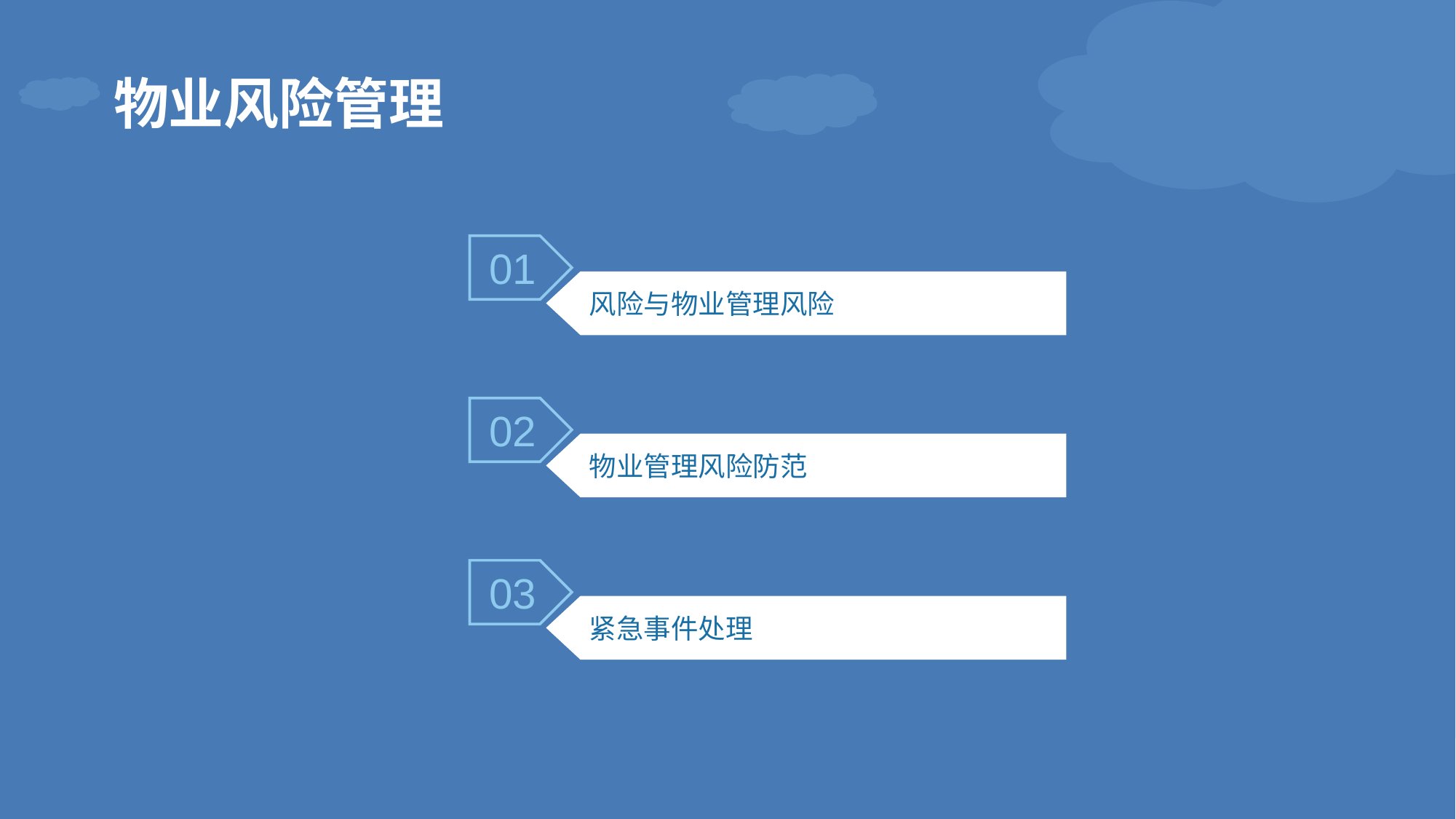

物业风险管理
01
风险与物业管理风险
02
物业管理风险防范
03
紧急事件处理